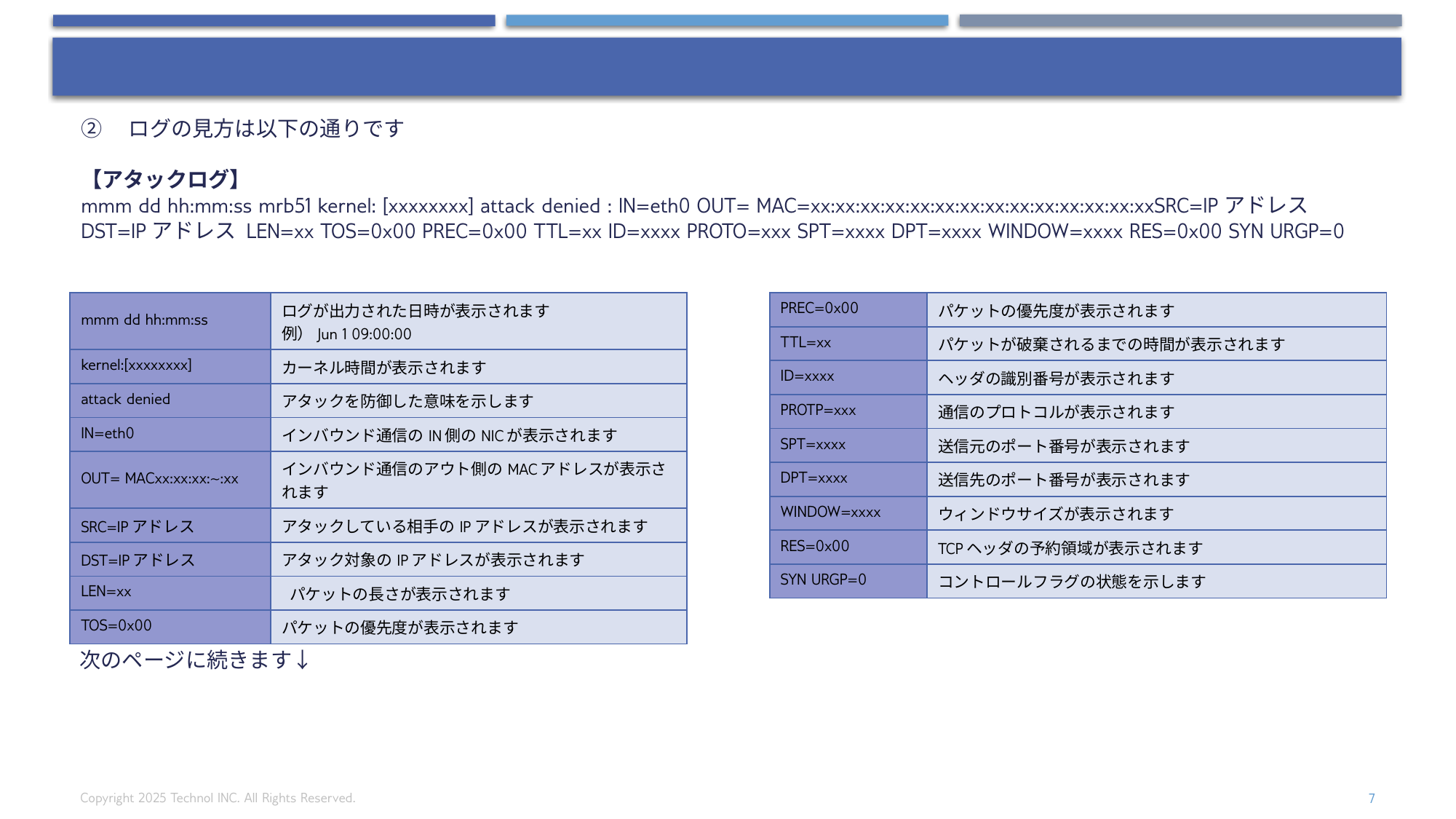

#
②　ログの見方は以下の通りです
【アタックログ】
mmm dd hh:mm:ss mrb51 kernel: [xxxxxxxx] attack denied : IN=eth0 OUT= MAC=xx:xx:xx:xx:xx:xx:xx:xx:xx:xx:xx:xx:xx:xxSRC=IPアドレス
DST=IPアドレス LEN=xx TOS=0x00 PREC=0x00 TTL=xx ID=xxxx PROTO=xxx SPT=xxxx DPT=xxxx WINDOW=xxxx RES=0x00 SYN URGP=0
| mmm dd hh:mm:ss | ログが出力された日時が表示されます　 例）Jun 1 09:00:00 |
| --- | --- |
| kernel:[xxxxxxxx] | カーネル時間が表示されます |
| attack denied | アタックを防御した意味を示します |
| IN=eth0 | インバウンド通信のIN側のNICが表示されます |
| OUT= MACxx:xx:xx:~:xx | インバウンド通信のアウト側のMACアドレスが表示されます |
| SRC=IPアドレス | アタックしている相手のIPアドレスが表示されます |
| DST=IPアドレス | アタック対象のIPアドレスが表示されます |
| LEN=xx | パケットの長さが表示されます |
| TOS=0x00 | パケットの優先度が表示されます |
| PREC=0x00 | パケットの優先度が表示されます |
| --- | --- |
| TTL=xx | パケットが破棄されるまでの時間が表示されます |
| ID=xxxx | ヘッダの識別番号が表示されます |
| PROTP=xxx | 通信のプロトコルが表示されます |
| SPT=xxxx | 送信元のポート番号が表示されます |
| DPT=xxxx | 送信先のポート番号が表示されます |
| WINDOW=xxxx | ウィンドウサイズが表示されます |
| RES=0x00 | TCPヘッダの予約領域が表示されます |
| SYN URGP=0 | コントロールフラグの状態を示します |
次のページに続きます↓
Copyright 2025 Technol INC. All Rights Reserved.
7